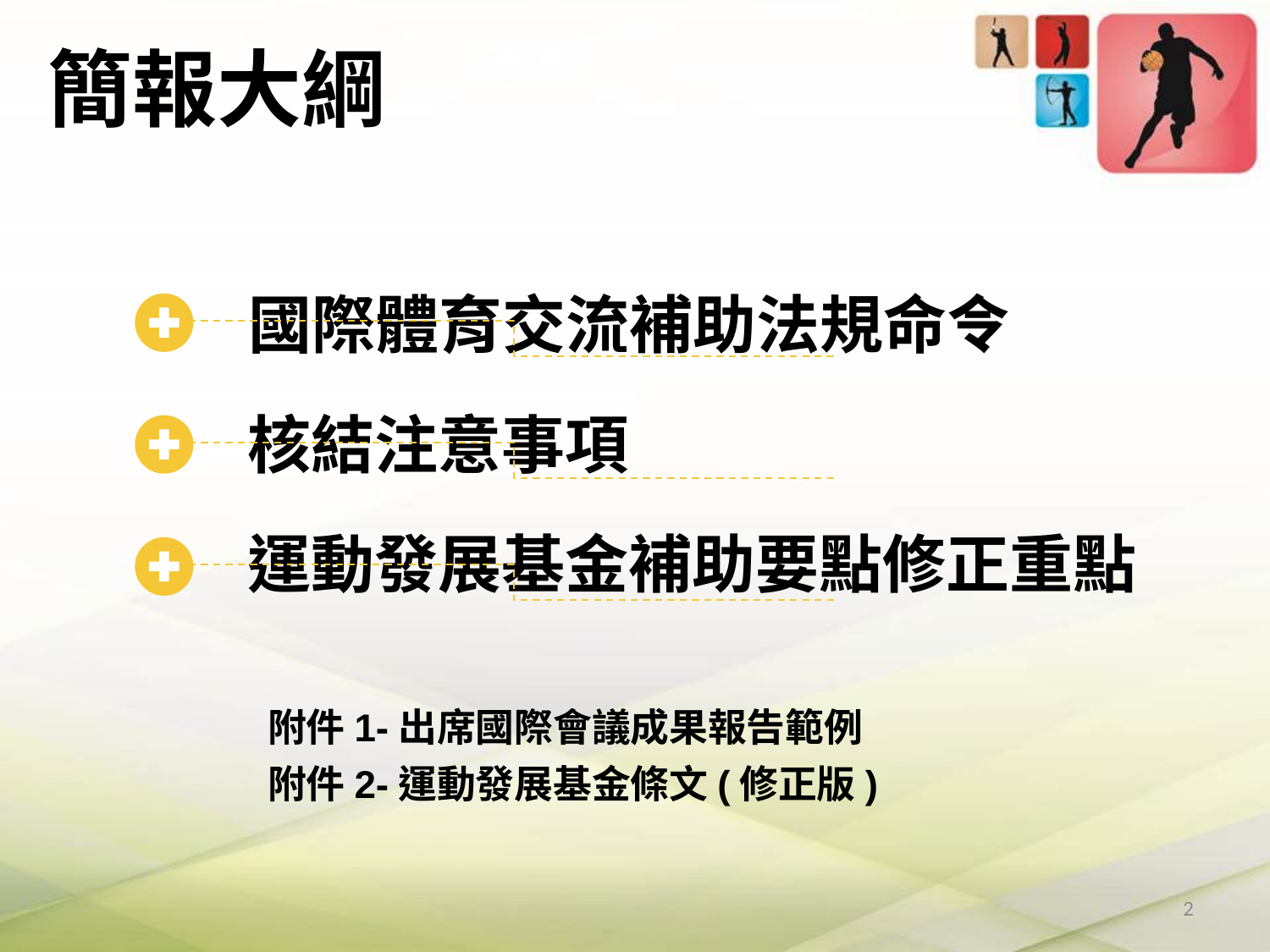

# 簡報大綱
國際體育交流補助法規命令

核結注意事項

運動發展基金補助要點修正重點

附件1-出席國際會議成果報告範例
附件2-運動發展基金條文(修正版)
2